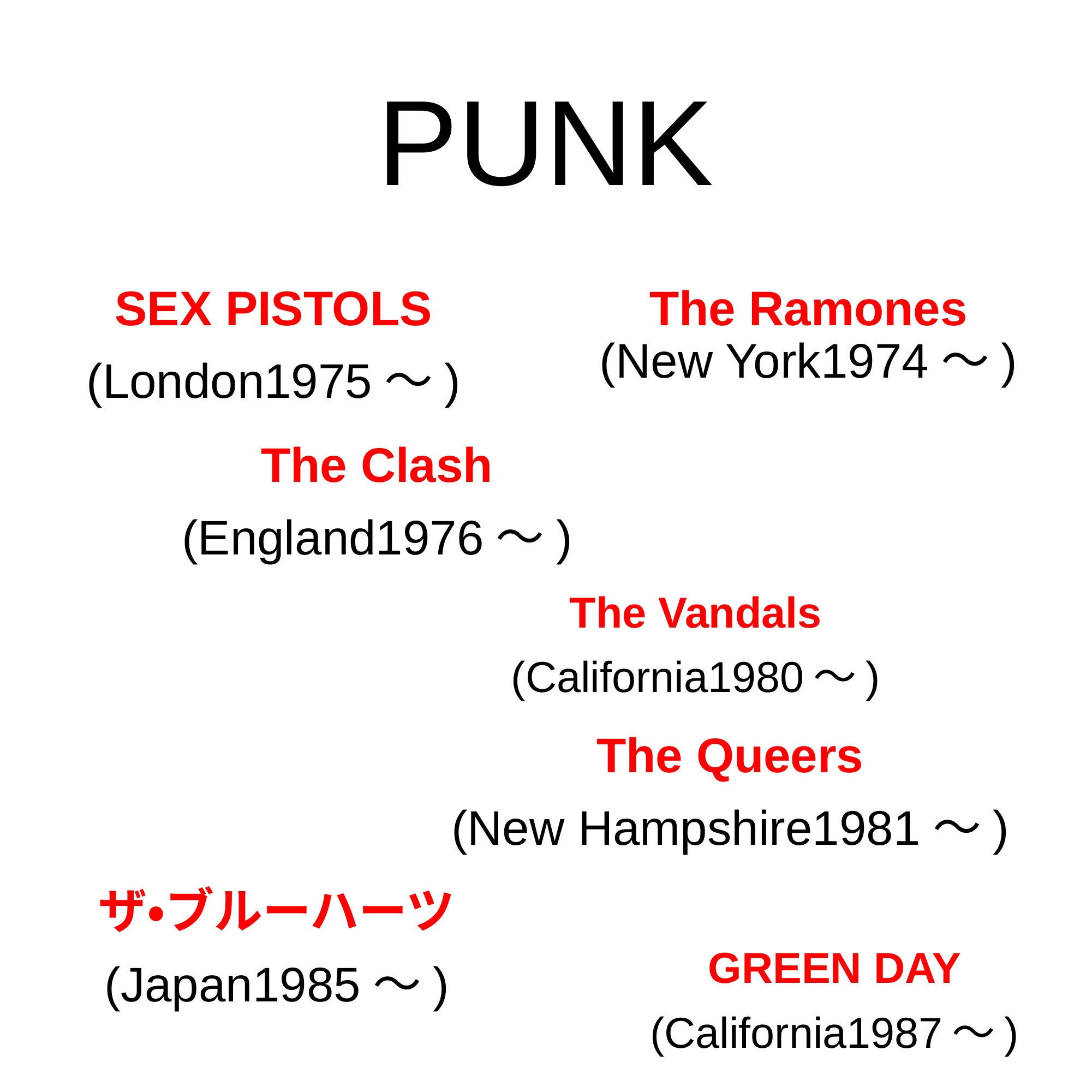

# PUNK
SEX PISTOLS
(London1975～)
The Ramones
(New York1974～)
The Clash
(England1976～)
The Vandals
(California1980～)
The Queers
(New Hampshire1981～)
ザ・ブルーハーツ
(Japan1985～)
GREEN DAY
(California1987～)